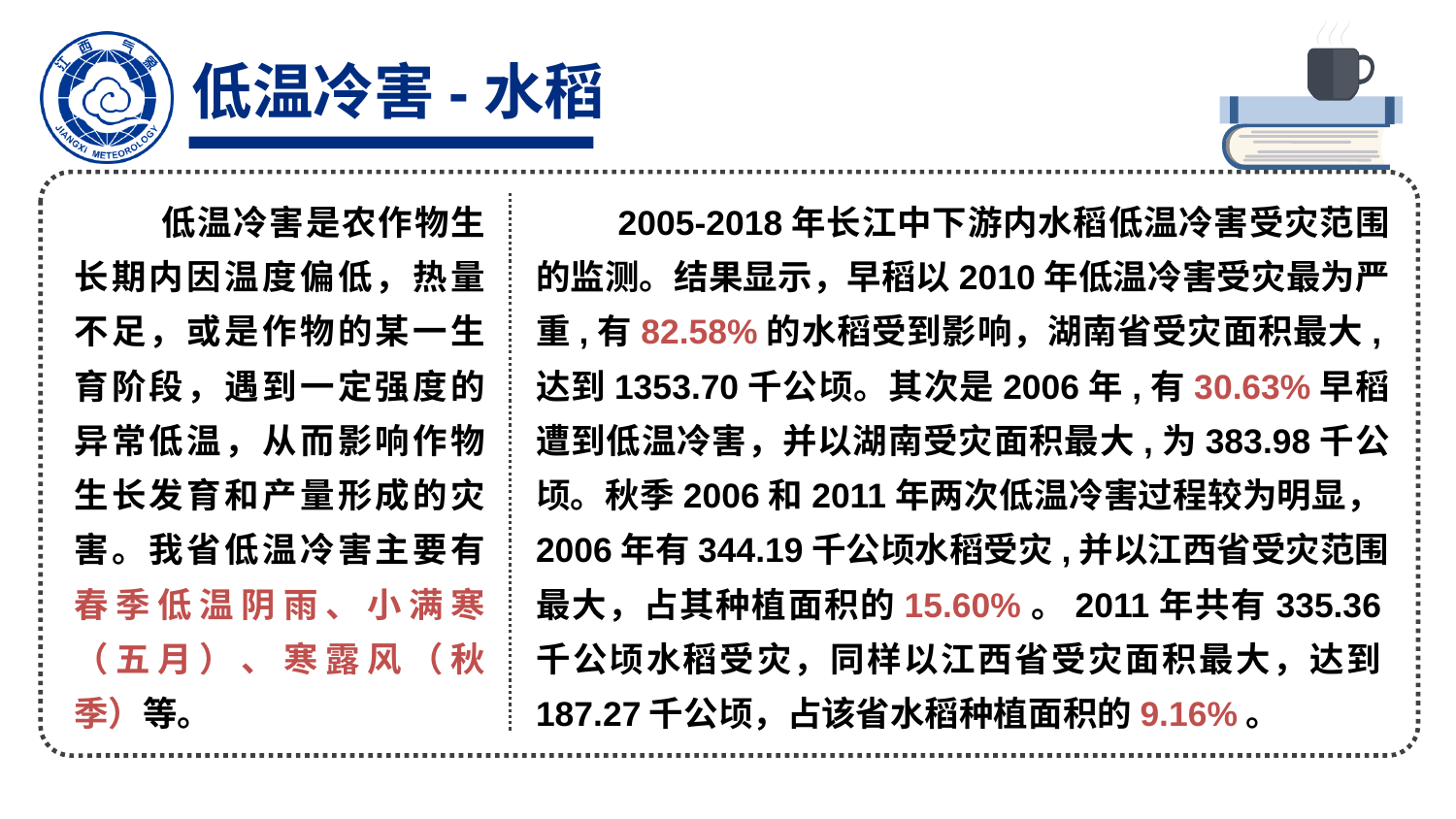

低温冷害-水稻

        低温冷害是农作物生长期内因温度偏低，热量不足，或是作物的某一生育阶段，遇到一定强度的异常低温，从而影响作物生长发育和产量形成的灾害。我省低温冷害主要有春季低温阴雨、小满寒（五月）、寒露风（秋季）等。
        2005-2018年长江中下游内水稻低温冷害受灾范围的监测。结果显示，早稻以2010年低温冷害受灾最为严重,有82.58%的水稻受到影响，湖南省受灾面积最大,达到1353.70千公顷。其次是2006年,有30.63%早稻遭到低温冷害，并以湖南受灾面积最大,为383.98千公顷。秋季2006和2011年两次低温冷害过程较为明显，2006年有344.19千公顷水稻受灾,并以江西省受灾范围最大，占其种植面积的15.60%。2011年共有335.36千公顷水稻受灾，同样以江西省受灾面积最大，达到187.27千公顷，占该省水稻种植面积的9.16%。